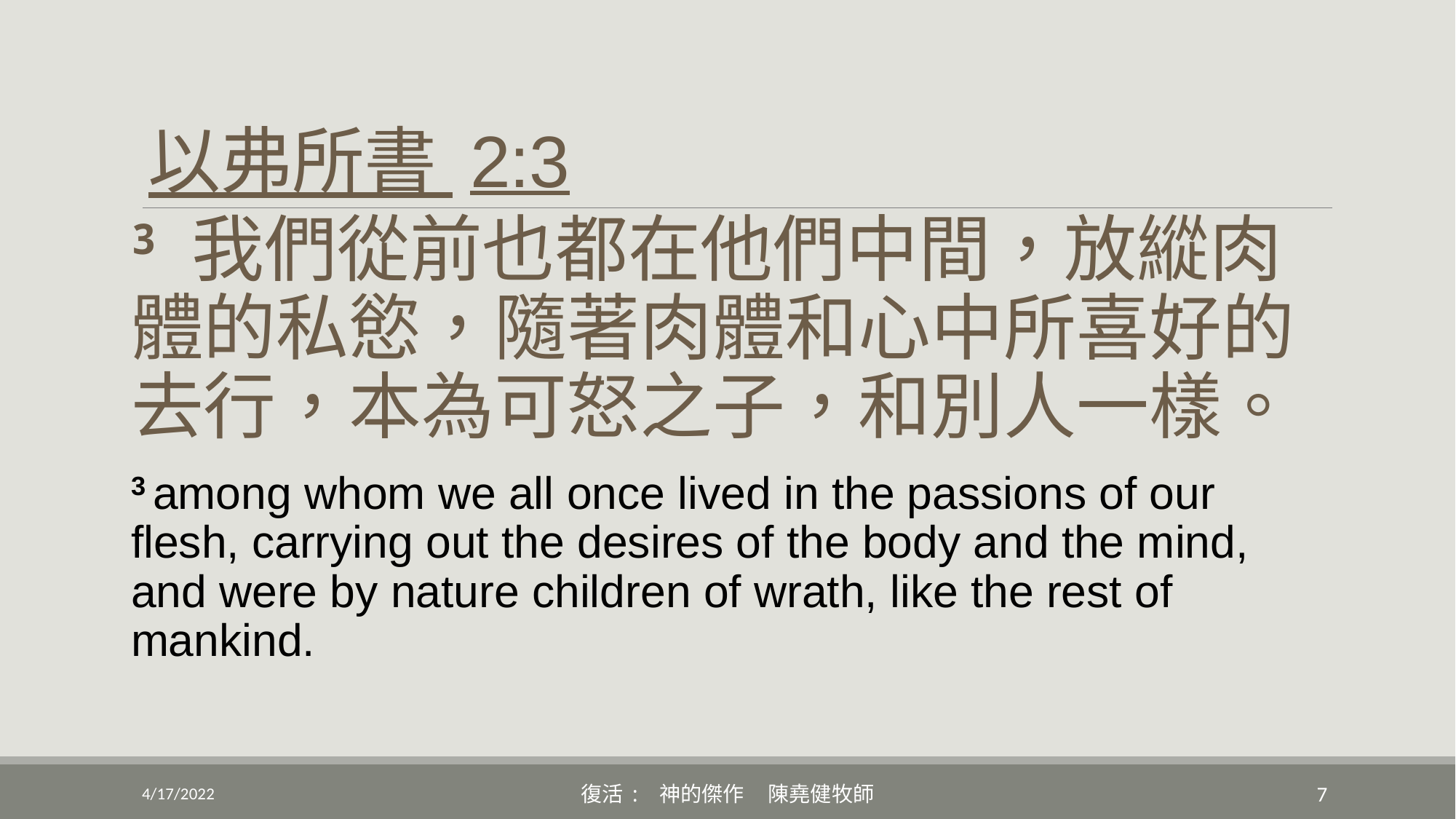

# 以弗所書 2:3
3 我們從前也都在他們中間，放縱肉體的私慾，隨著肉體和心中所喜好的去行，本為可怒之子，和別人一樣。
3 among whom we all once lived in the passions of our flesh, carrying out the desires of the body and the mind, and were by nature children of wrath, like the rest of mankind.

4/17/2022
復活: 神的傑作     陳堯健牧師
7